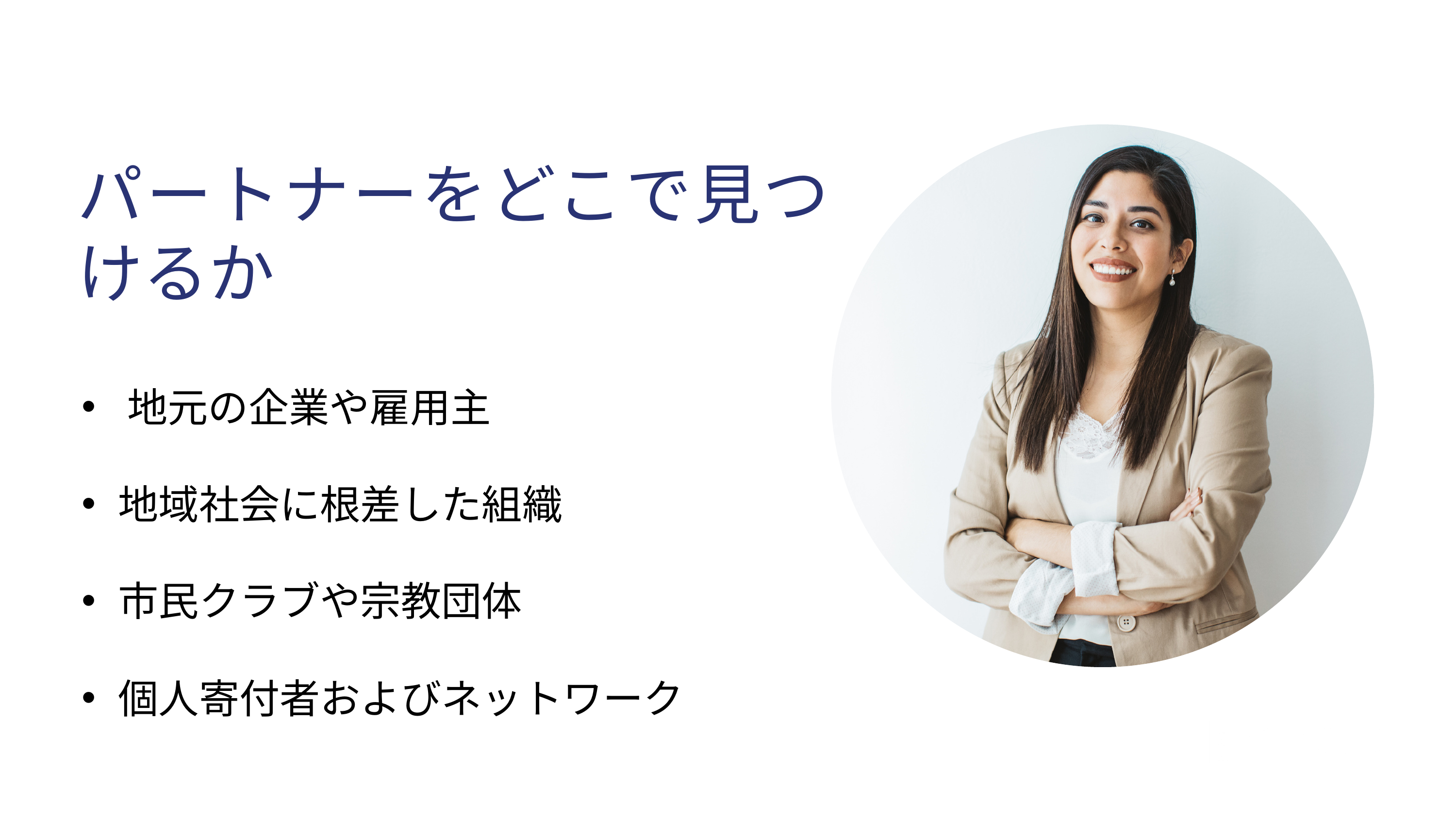

パートナーをどこで見つけるか
地元の企業や雇用主
地域社会に根差した組織
市民クラブや宗教団体
個人寄付者およびネットワーク